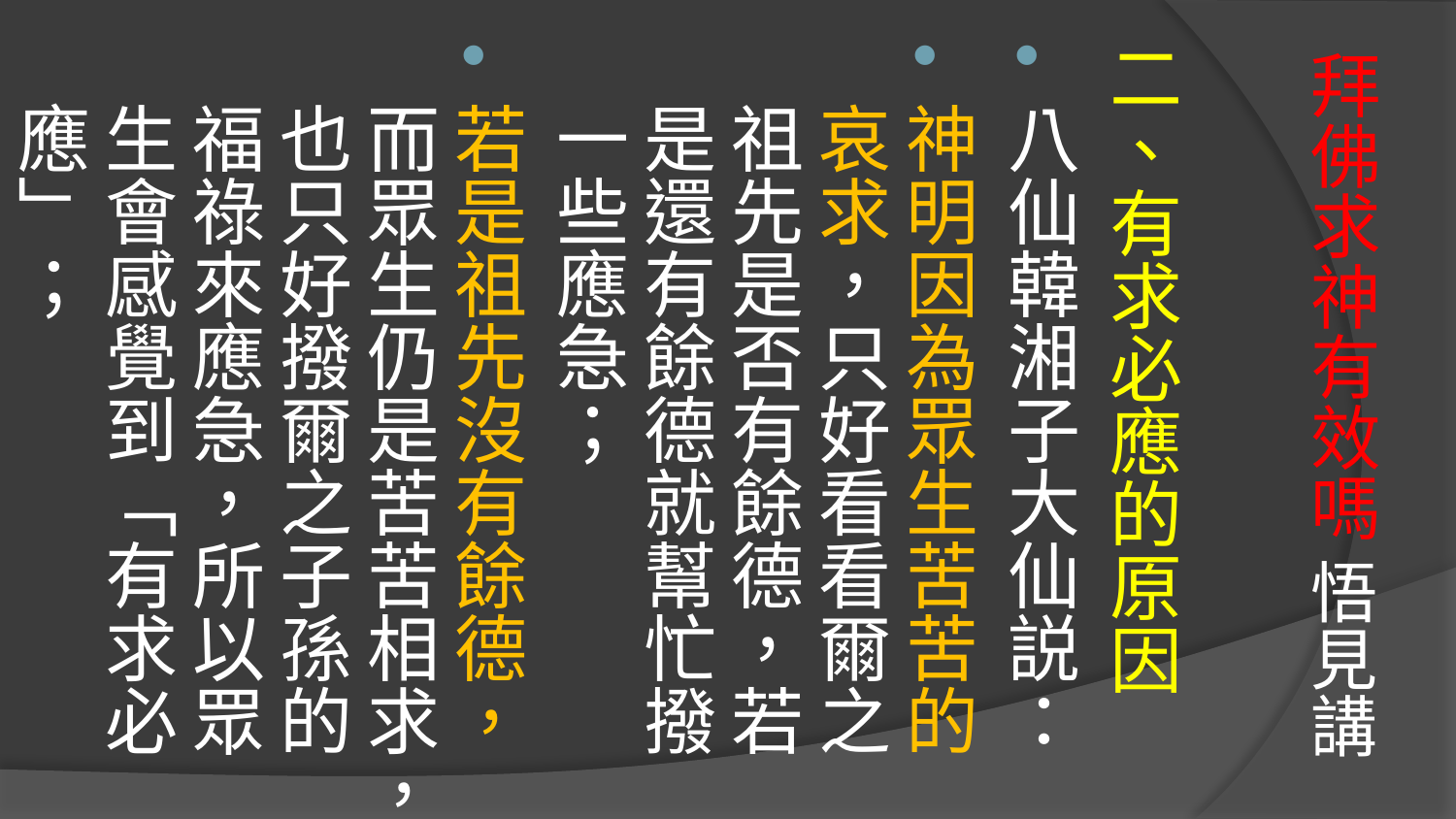

二、有求必應的原因
八仙韓湘子大仙説：
神明因為眾生苦苦的哀求，只好看看爾之祖先是否有餘德，若是還有餘德就幫忙撥一些應急；
若是祖先沒有餘德，而眾生仍是苦苦相求，也只好撥爾之子孫的福祿來應急，所以眾生會感覺到「有求必應」；
# 拜佛求神有效嗎 悟見講